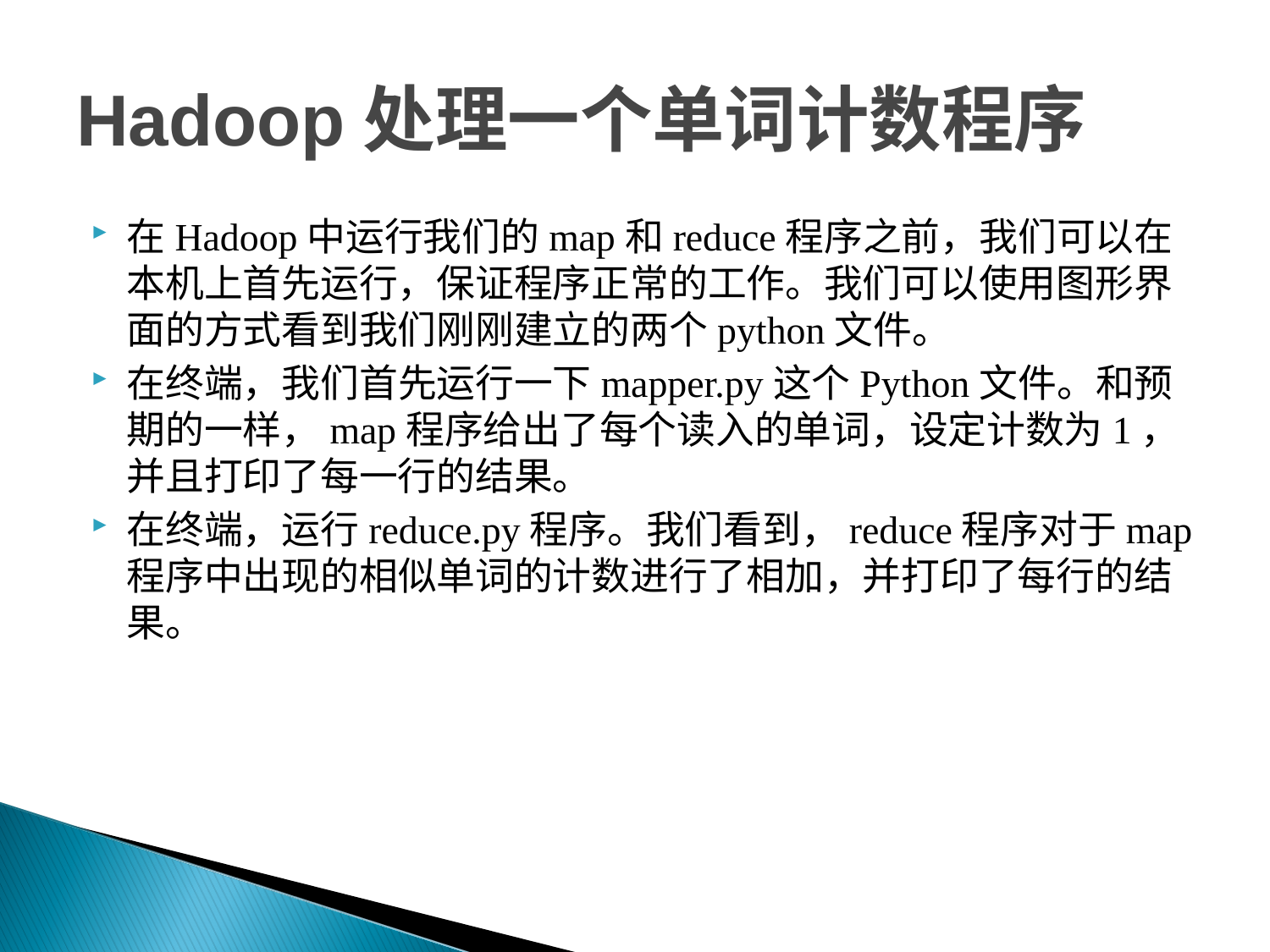

# Hadoop处理一个单词计数程序
在Hadoop中运行我们的map和reduce程序之前，我们可以在本机上首先运行，保证程序正常的工作。我们可以使用图形界面的方式看到我们刚刚建立的两个python文件。
在终端，我们首先运行一下mapper.py这个Python文件。和预期的一样，map程序给出了每个读入的单词，设定计数为1，并且打印了每一行的结果。
在终端，运行reduce.py程序。我们看到，reduce程序对于map程序中出现的相似单词的计数进行了相加，并打印了每行的结果。